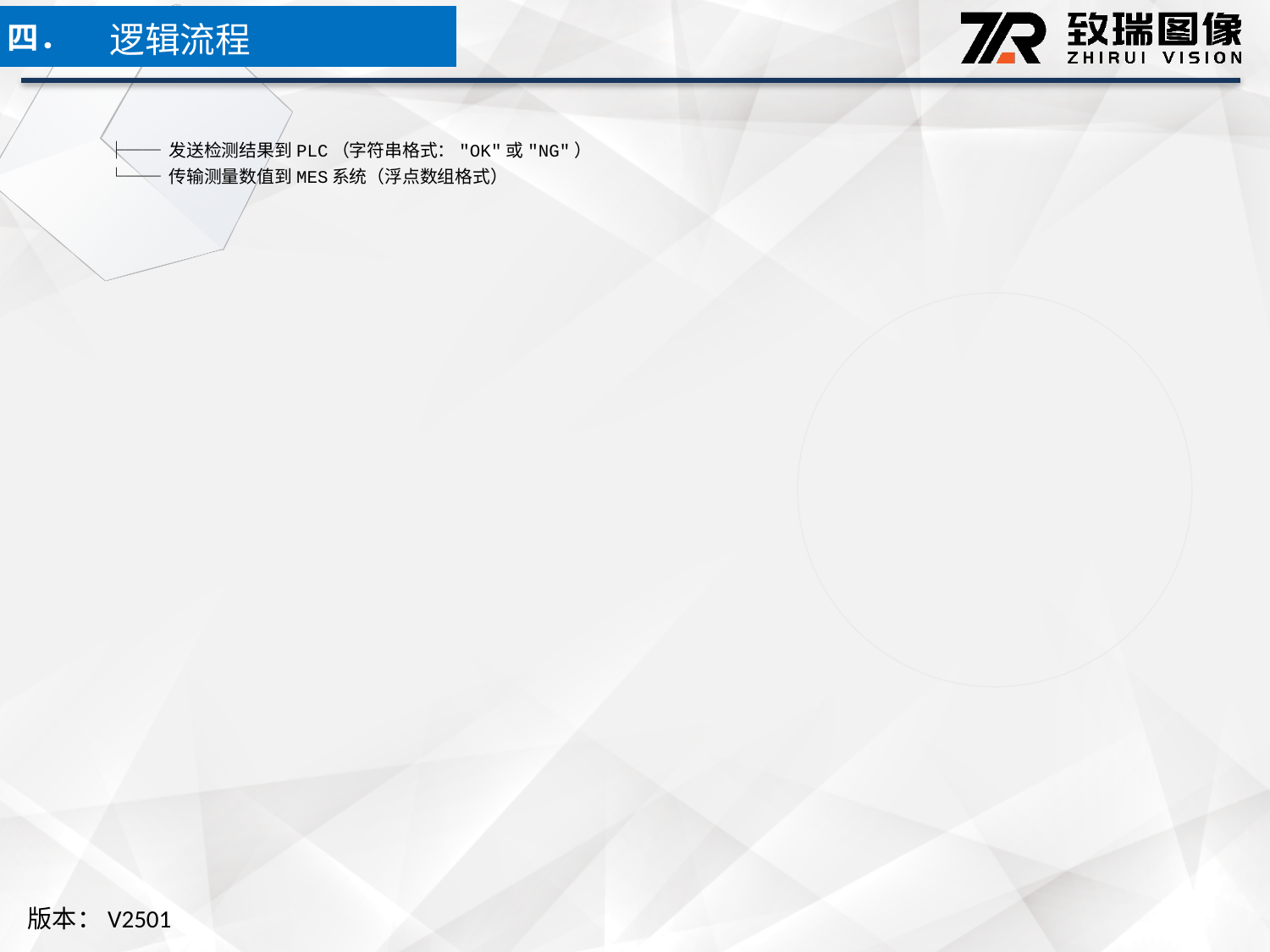

逻辑流程
四．

        ├── 发送检测结果到PLC（字符串格式："OK"或"NG"）
        └── 传输测量数值到MES系统（浮点数组格式）